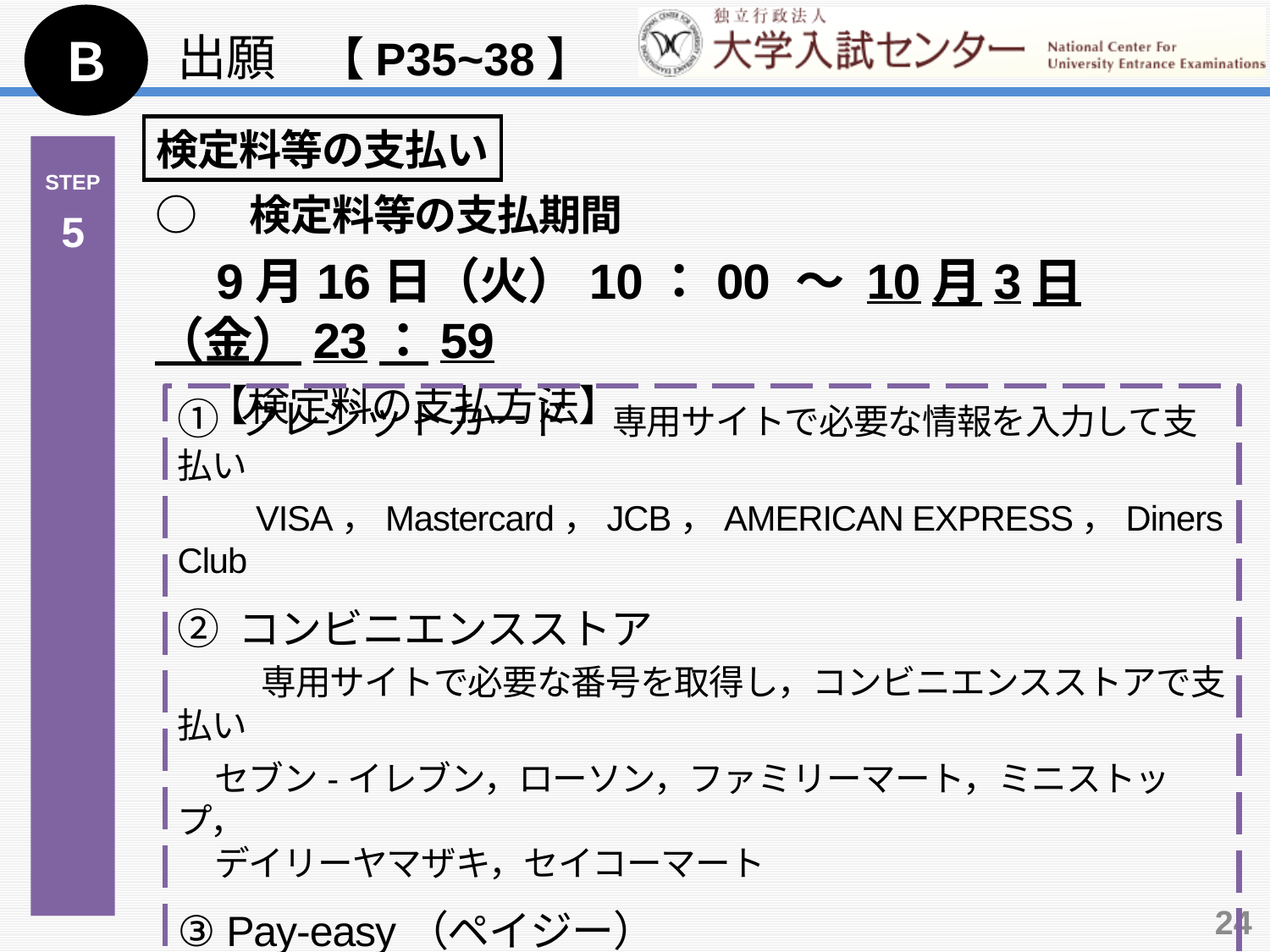

Ｂ
出願　【P35~38】
検定料等の支払い

○　検定料等の支払期間
　 9月16日（火）10：00 ～ 10月3日（金）23：59
　 【検定料の支払方法】

　※　検定料等のほか，支払方法を問わず一律で「188円」の手数料がかかる。

STEP
5

① クレジットカード　専用サイトで必要な情報を入力して支払い
　　VISA，Mastercard，JCB，AMERICAN EXPRESS，Diners Club
② コンビニエンスストア
　　専用サイトで必要な番号を取得し，コンビニエンスストアで支払い
    セブン-イレブン，ローソン，ファミリーマート，ミニストップ，
    デイリーヤマザキ，セイコーマート
③ Pay-easy（ペイジー）
　　専用サイトで必要な番号を取得し，利用可能な金融機関のATM又はインターネットバンキングで支払い
24